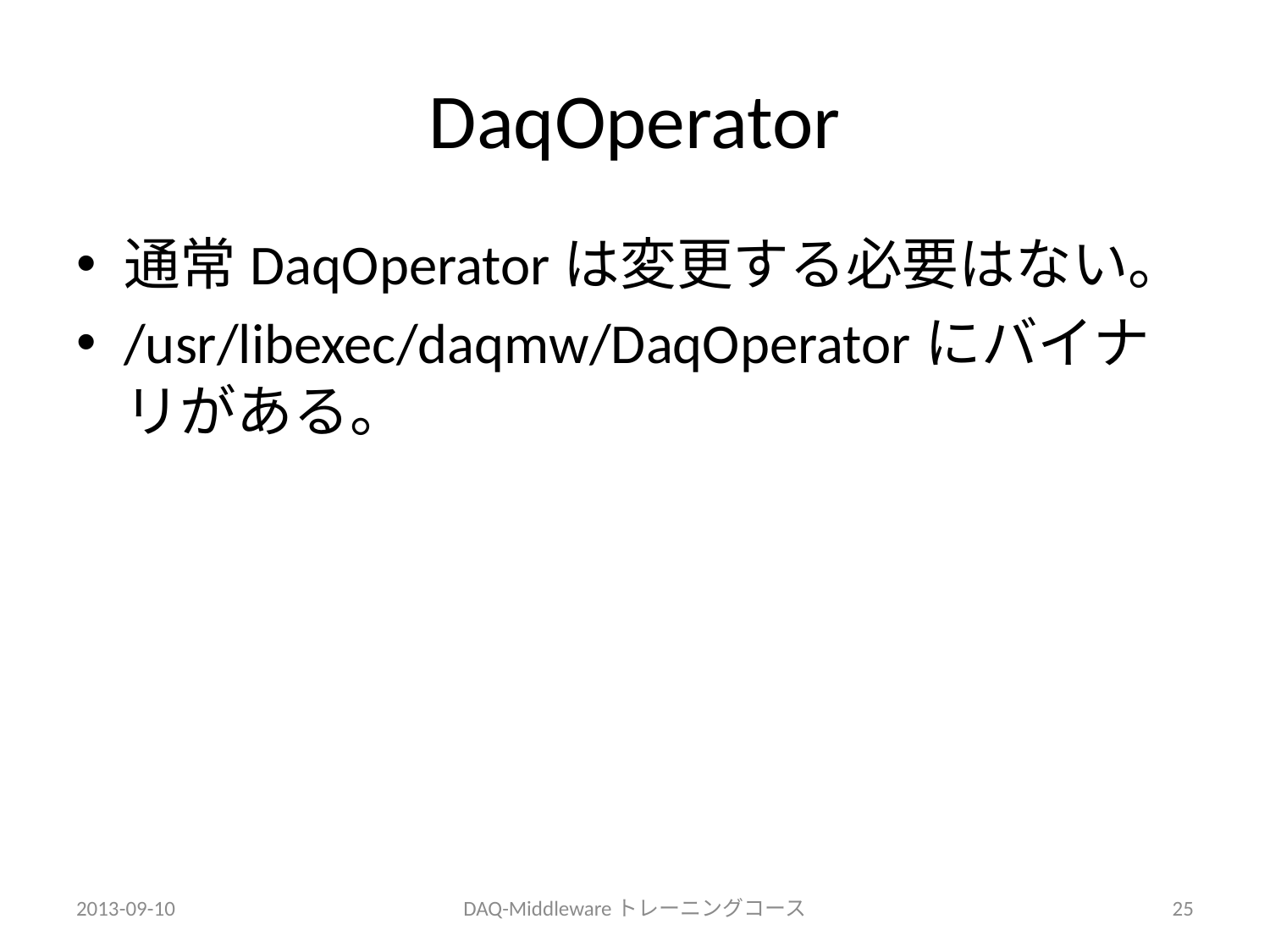

# DaqOperator
通常DaqOperatorは変更する必要はない。
/usr/libexec/daqmw/DaqOperatorにバイナリがある。
2013-09-10
DAQ-Middlewareトレーニングコース
25